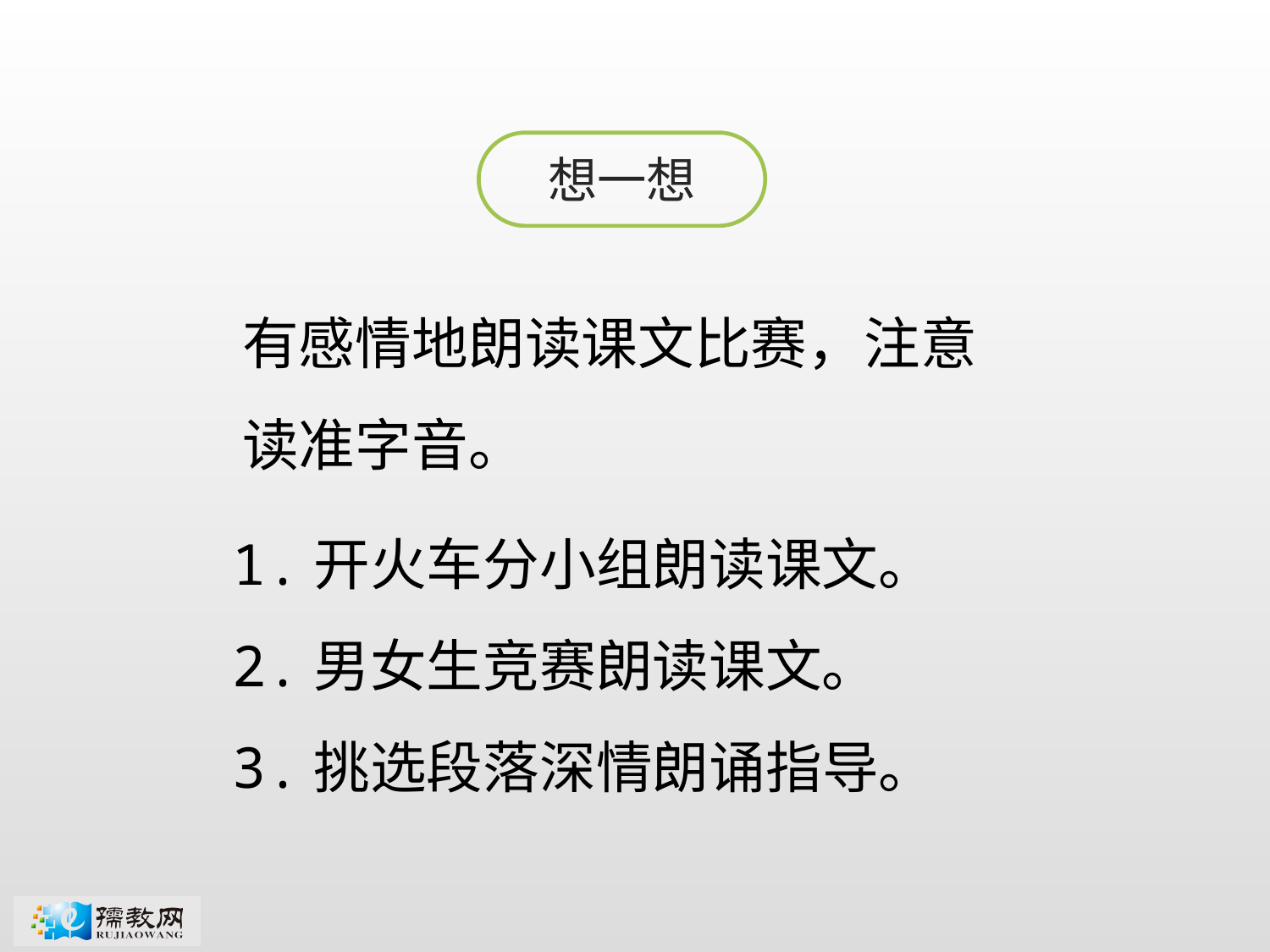

想一想
有感情地朗读课文比赛，注意读准字音。

1.开火车分小组朗读课文。
2.男女生竞赛朗读课文。
3.挑选段落深情朗诵指导。